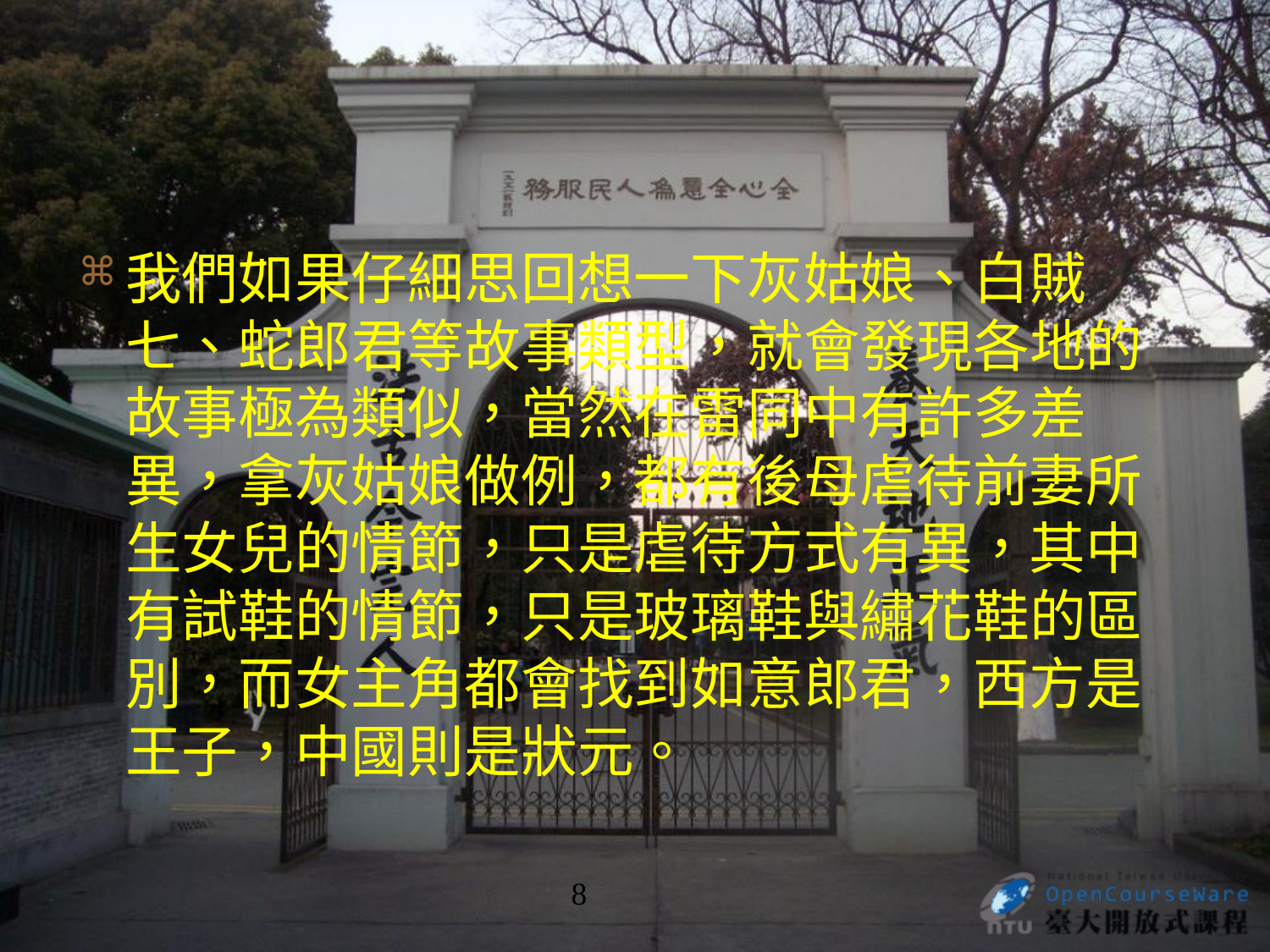

我們如果仔細思回想一下灰姑娘、白賊七、蛇郎君等故事類型，就會發現各地的故事極為類似，當然在雷同中有許多差異，拿灰姑娘做例，都有後母虐待前妻所生女兒的情節，只是虐待方式有異，其中有試鞋的情節，只是玻璃鞋與繡花鞋的區別，而女主角都會找到如意郎君，西方是王子，中國則是狀元。
8